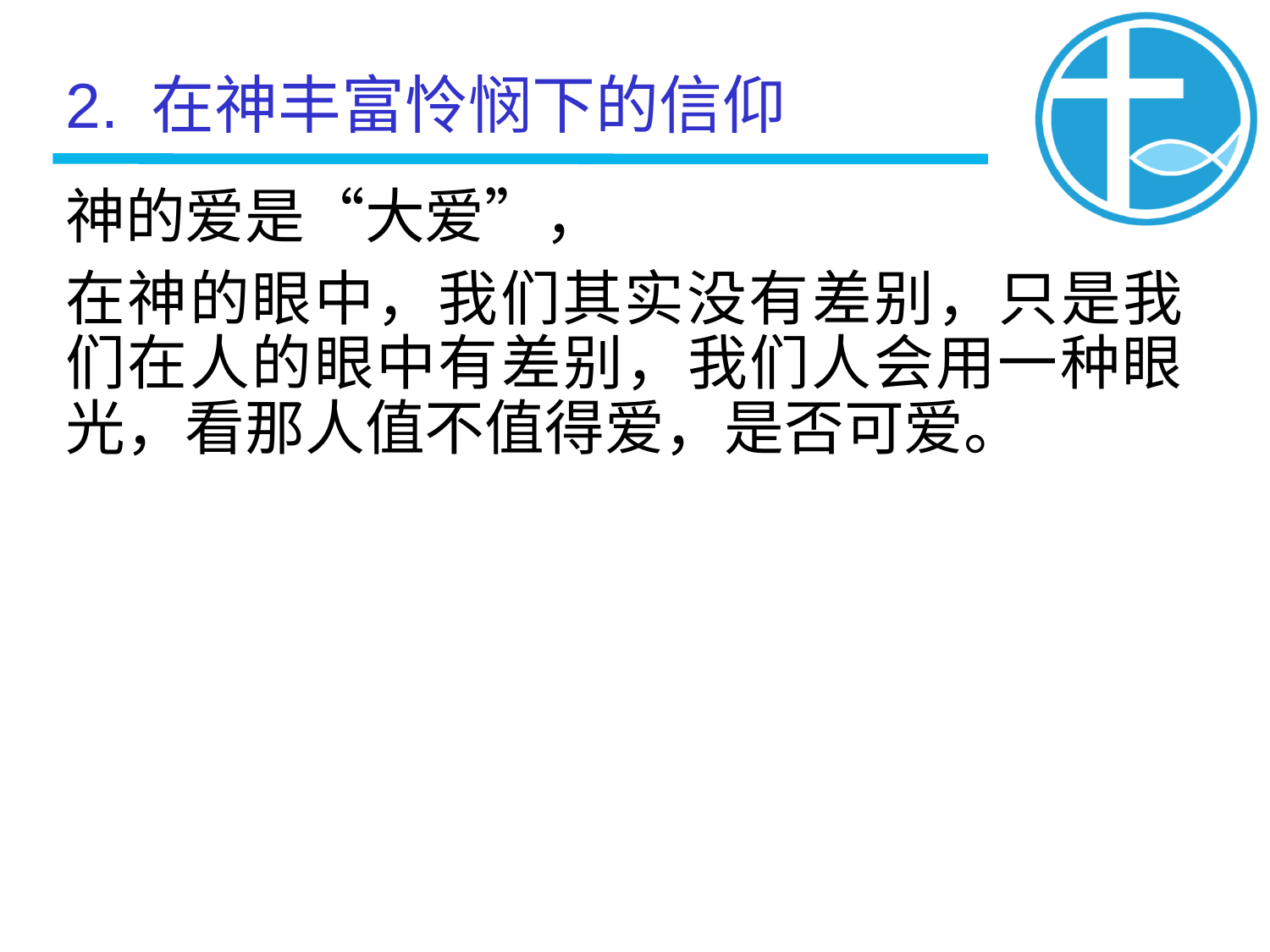

2. 在神丰富怜悯下的信仰
神的爱是“大爱”，
在神的眼中，我们其实没有差别，只是我们在人的眼中有差别，我们人会用一种眼光，看那人值不值得爱，是否可爱。